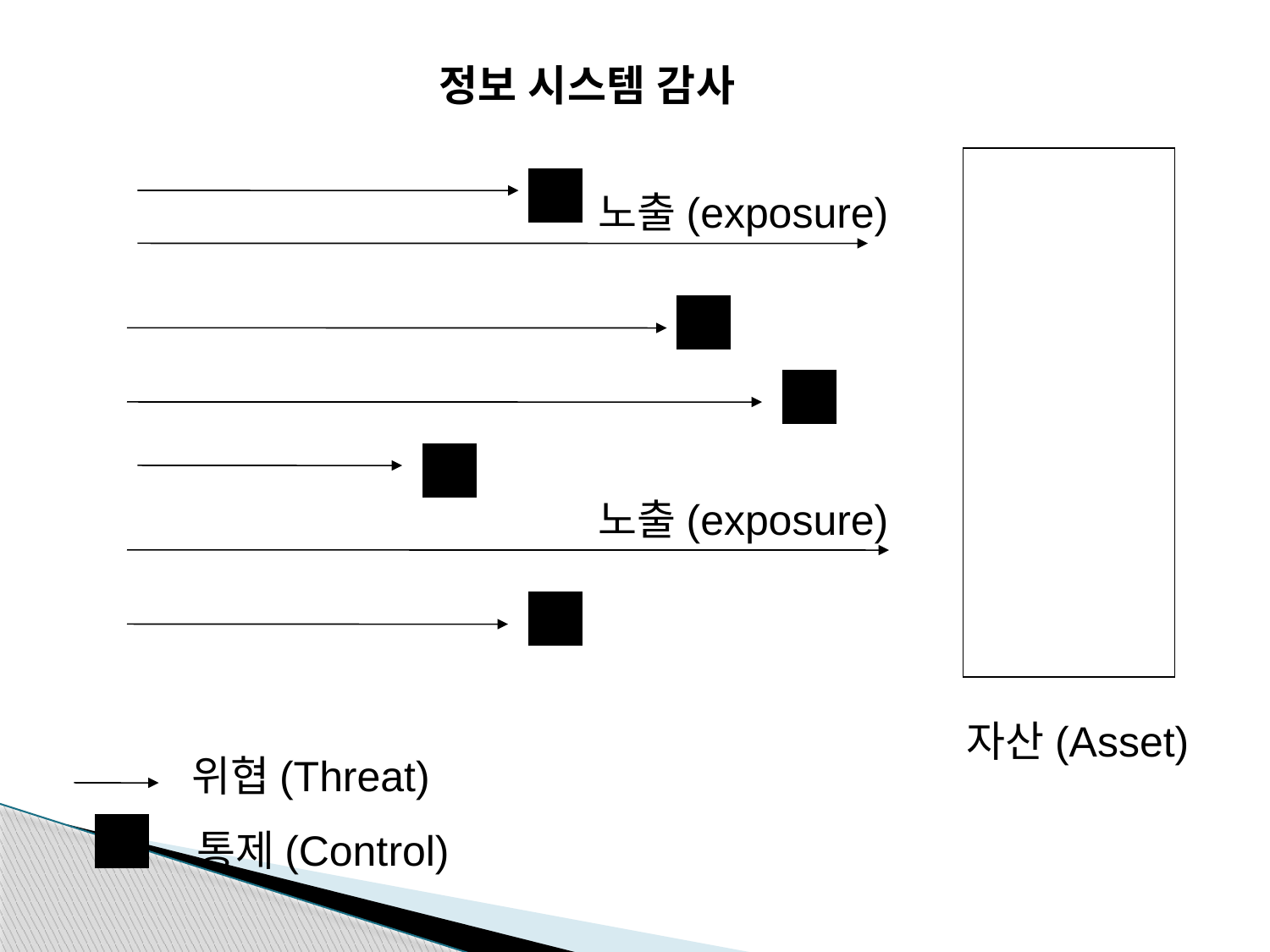

정보 시스템 감사

노출(exposure)

노출(exposure)

자산(Asset)
위협(Threat)

통제(Control)